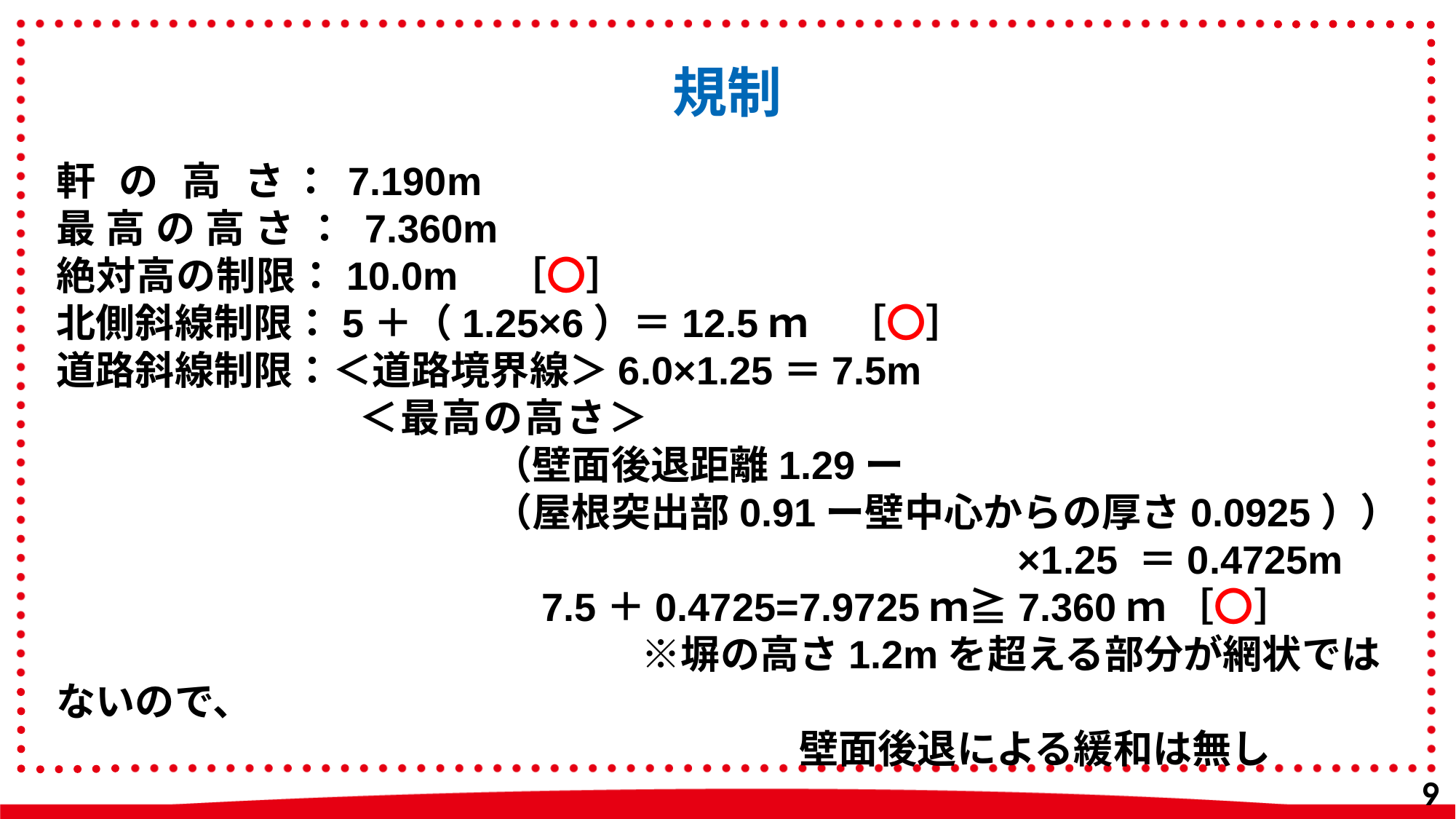

規制

軒 の 高 さ：7.190m
最高の高さ：7.360m
絶対高の制限：10.0m　［〇］
北側斜線制限：5＋（1.25×6）＝12.5ｍ　［〇］
道路斜線制限：＜道路境界線＞6.0×1.25＝7.5m
		　　＜最高の高さ＞
				（壁面後退距離1.29ー
				（屋根突出部0.91ー壁中心からの厚さ0.0925））
			　					　　×1.25 ＝0.4725m
				　7.5＋0.4725=7.9725ｍ≧7.360ｍ ［〇］
　　　　　　　　　　 		　※塀の高さ1.2mを超える部分が網状ではないので、
　 　　　　　　　　　　 	　 	　　 壁面後退による緩和は無し

9